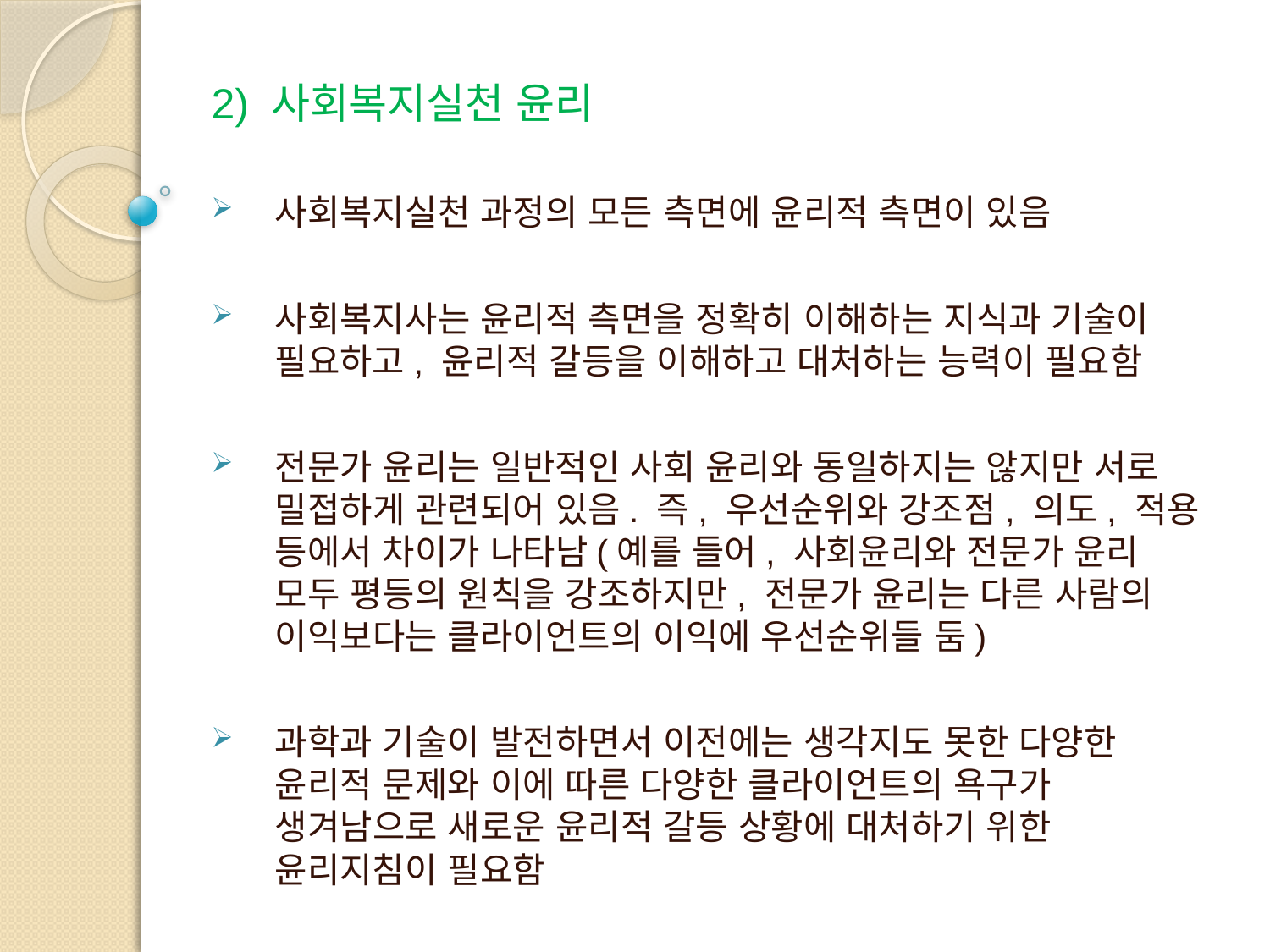

2) 사회복지실천 윤리

사회복지실천 과정의 모든 측면에 윤리적 측면이 있음

사회복지사는 윤리적 측면을 정확히 이해하는 지식과 기술이 필요하고, 윤리적 갈등을 이해하고 대처하는 능력이 필요함

전문가 윤리는 일반적인 사회 윤리와 동일하지는 않지만 서로 밀접하게 관련되어 있음. 즉, 우선순위와 강조점, 의도, 적용 등에서 차이가 나타남(예를 들어, 사회윤리와 전문가 윤리 모두 평등의 원칙을 강조하지만, 전문가 윤리는 다른 사람의 이익보다는 클라이언트의 이익에 우선순위들 둠)

과학과 기술이 발전하면서 이전에는 생각지도 못한 다양한 윤리적 문제와 이에 따른 다양한 클라이언트의 욕구가 생겨남으로 새로운 윤리적 갈등 상황에 대처하기 위한 윤리지침이 필요함